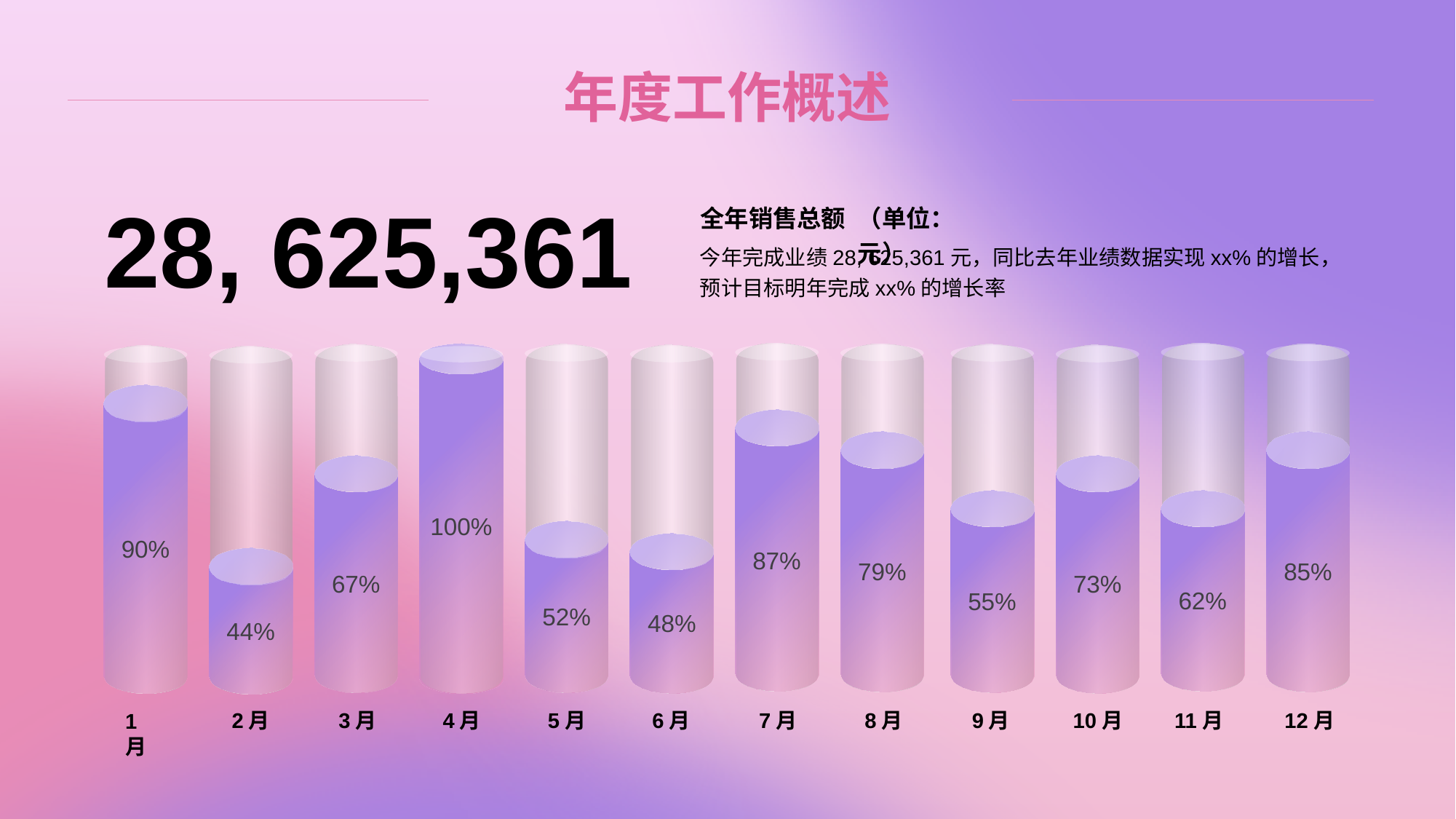

# 年度工作概述
28, 625,361
（单位：元）
全年销售总额
今年完成业绩28, 625,361元，同比去年业绩数据实现xx%的增长，预计目标明年完成xx%的增长率
100%

90%
87%
85%
79%
67%
73%
62%
55%
52%
48%
44%
2月
3月
4月
5月
6月
7月
8月
9月
10月
11月
12月
1月